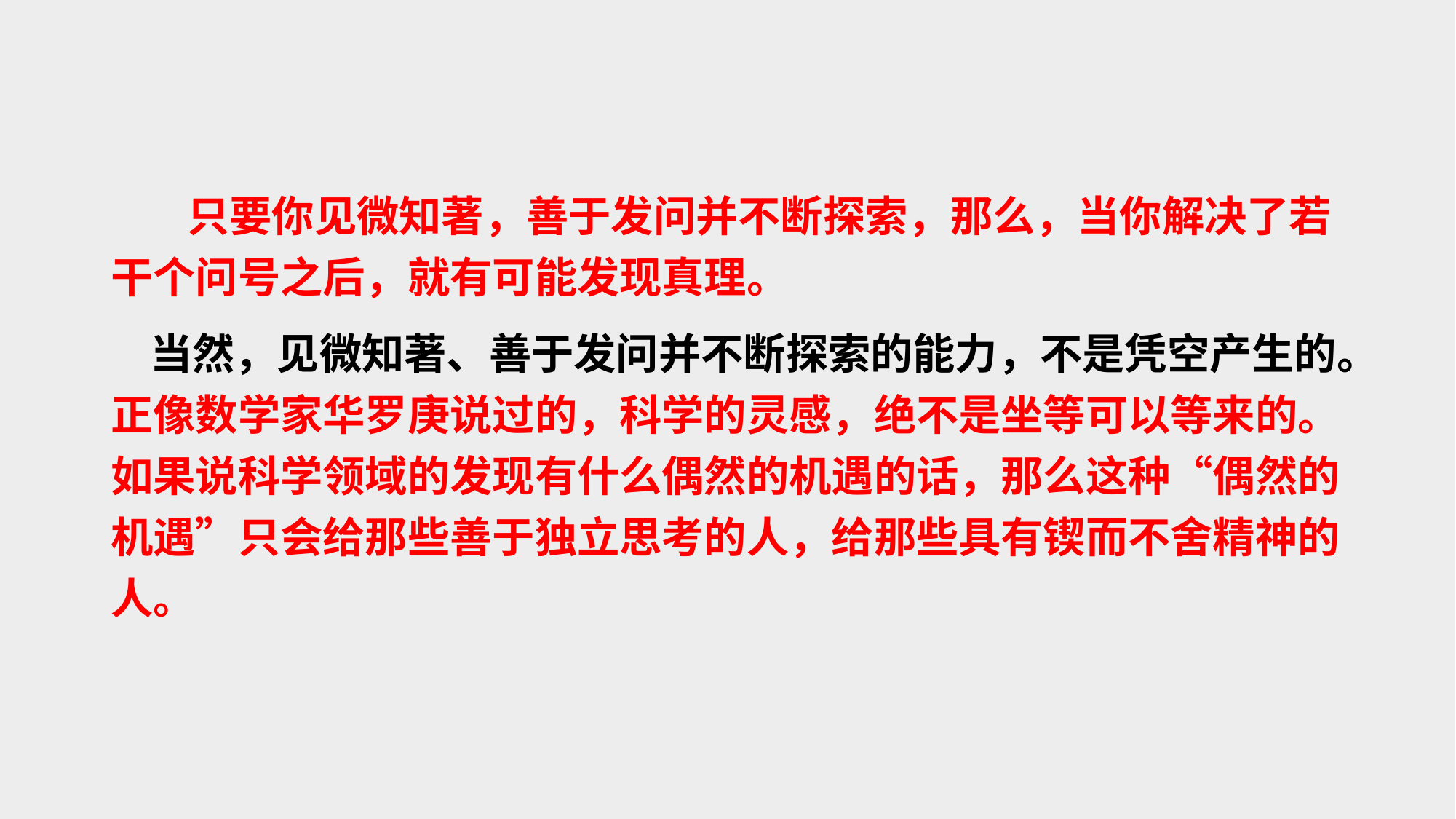

只要你见微知著，善于发问并不断探索，那么，当你解决了若干个问号之后，就有可能发现真理。
   当然，见微知著、善于发问并不断探索的能力，不是凭空产生的。正像数学家华罗庚说过的，科学的灵感，绝不是坐等可以等来的。如果说科学领域的发现有什么偶然的机遇的话，那么这种“偶然的机遇”只会给那些善于独立思考的人，给那些具有锲而不舍精神的人。